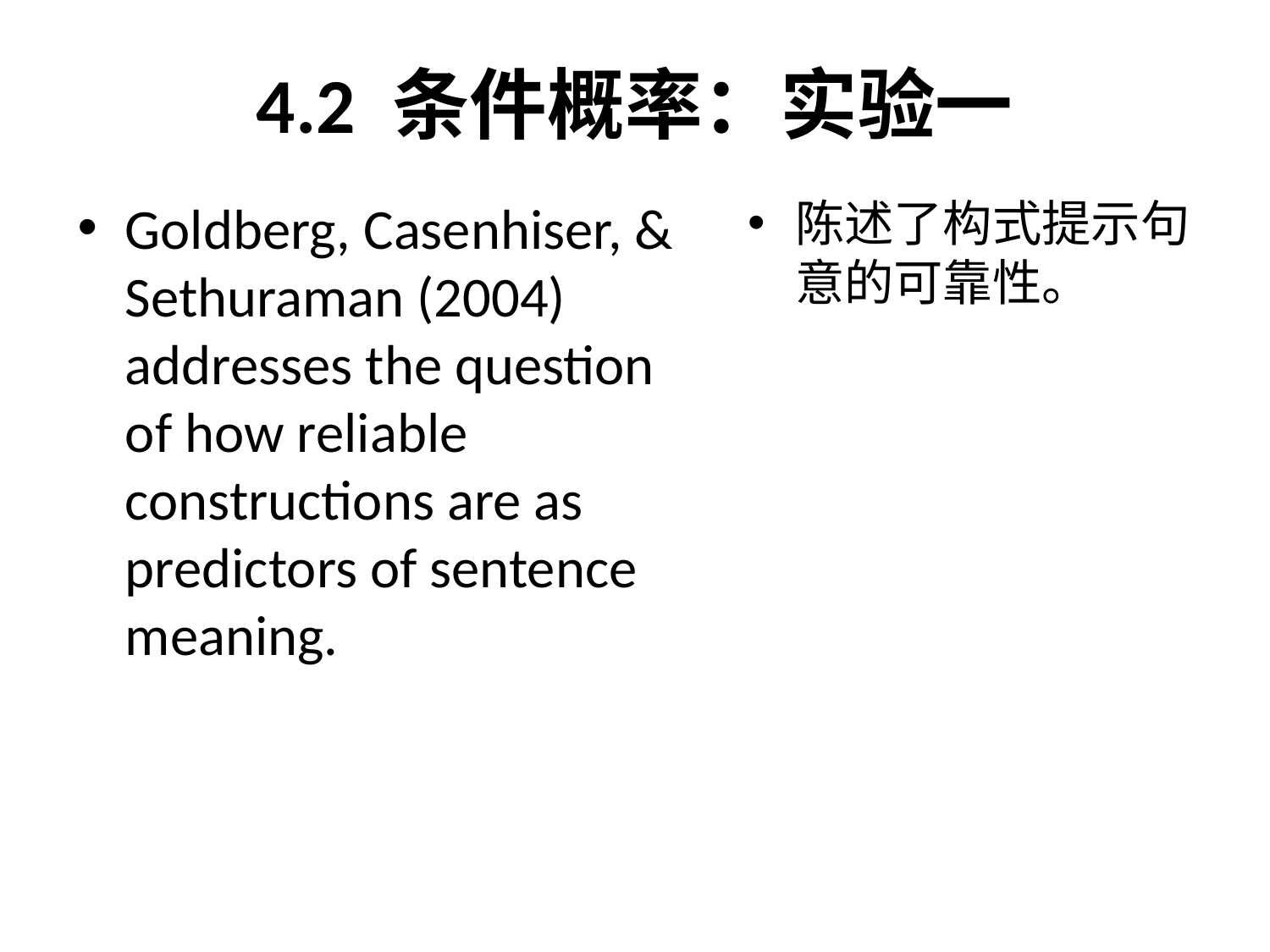

# 4.2 条件概率：实验一
Goldberg, Casenhiser, & Sethuraman (2004) addresses the question of how reliable constructions are as predictors of sentence meaning.
陈述了构式提示句意的可靠性。